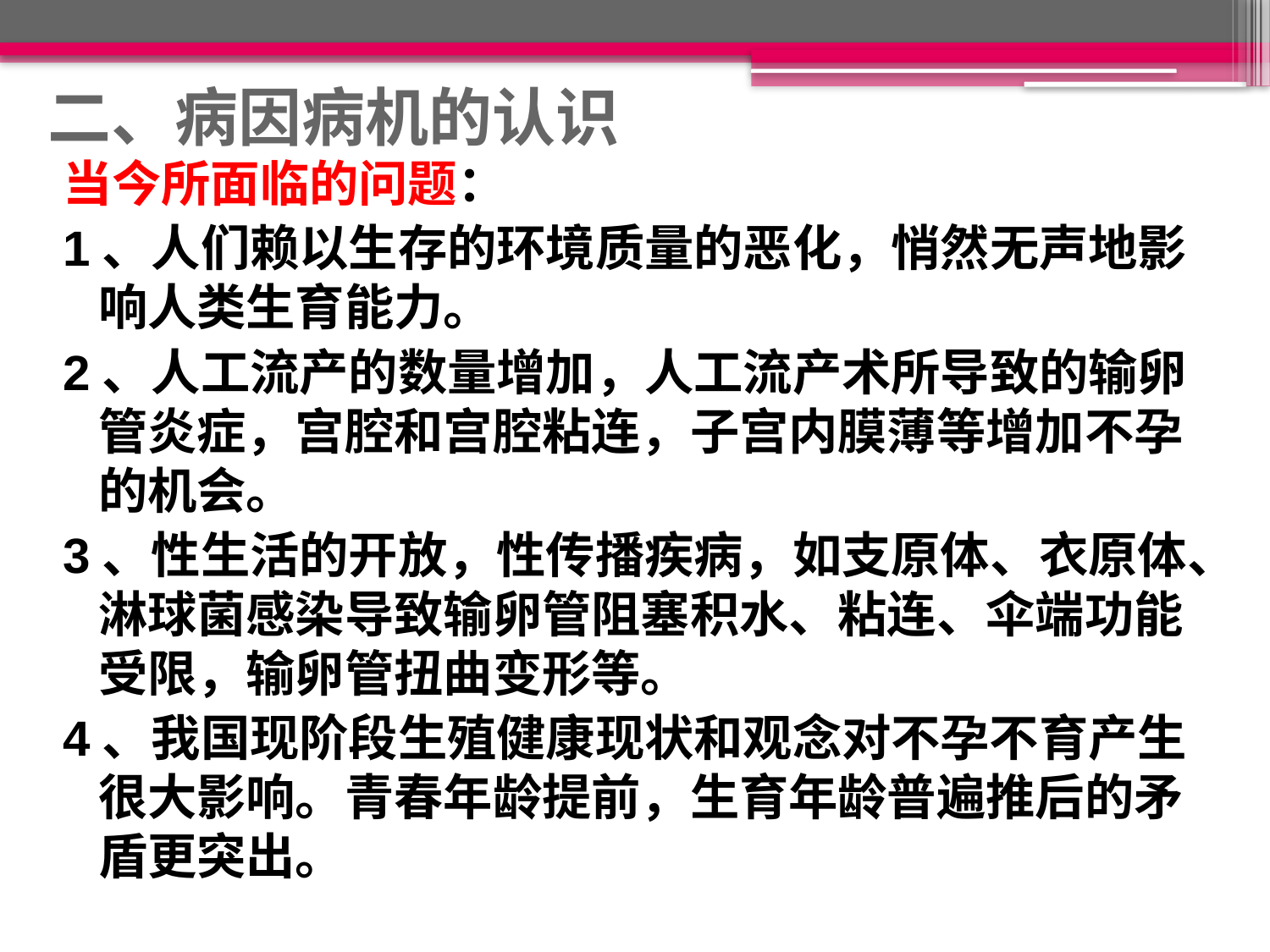

# 二、病因病机的认识
当今所面临的问题：
1、人们赖以生存的环境质量的恶化，悄然无声地影响人类生育能力。
2、人工流产的数量增加，人工流产术所导致的输卵管炎症，宫腔和宫腔粘连，子宫内膜薄等增加不孕的机会。
3、性生活的开放，性传播疾病，如支原体、衣原体、淋球菌感染导致输卵管阻塞积水、粘连、伞端功能受限，输卵管扭曲变形等。
4、我国现阶段生殖健康现状和观念对不孕不育产生很大影响。青春年龄提前，生育年龄普遍推后的矛盾更突出。